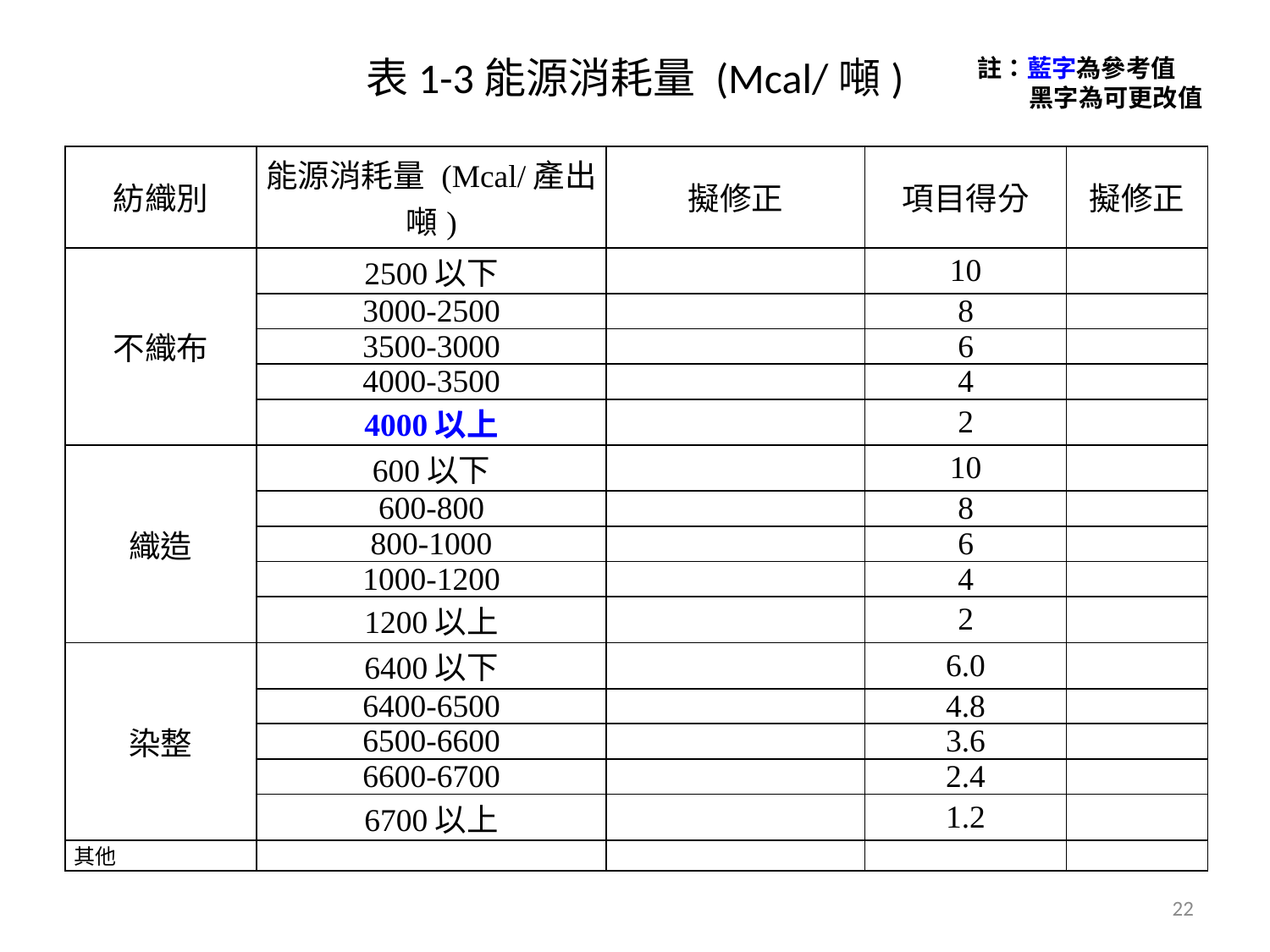

# 表1-3能源消耗量 (Mcal/噸)
註：藍字為參考值
        黑字為可更改值

| 紡織別 | 能源消耗量 (Mcal/產出噸) | 擬修正 | 項目得分 | 擬修正 |
| --- | --- | --- | --- | --- |
| 不織布 | 2500以下 |  | 10 |  |
|  | 3000-2500 |  | 8 |  |
|  | 3500-3000 |  | 6 |  |
|  | 4000-3500 |  | 4 |  |
|  | 4000以上 |  | 2 |  |
| 織造 | 600以下 |  | 10 |  |
|  | 600-800 |  | 8 |  |
|  | 800-1000 |  | 6 |  |
|  | 1000-1200 |  | 4 |  |
|  | 1200以上 |  | 2 |  |
| 染整 | 6400以下 |  | 6.0 |  |
|  | 6400-6500 |  | 4.8 |  |
|  | 6500-6600 |  | 3.6 |  |
|  | 6600-6700 |  | 2.4 |  |
|  | 6700以上 |  | 1.2 |  |
| 其他 |  |  |  |  |
22